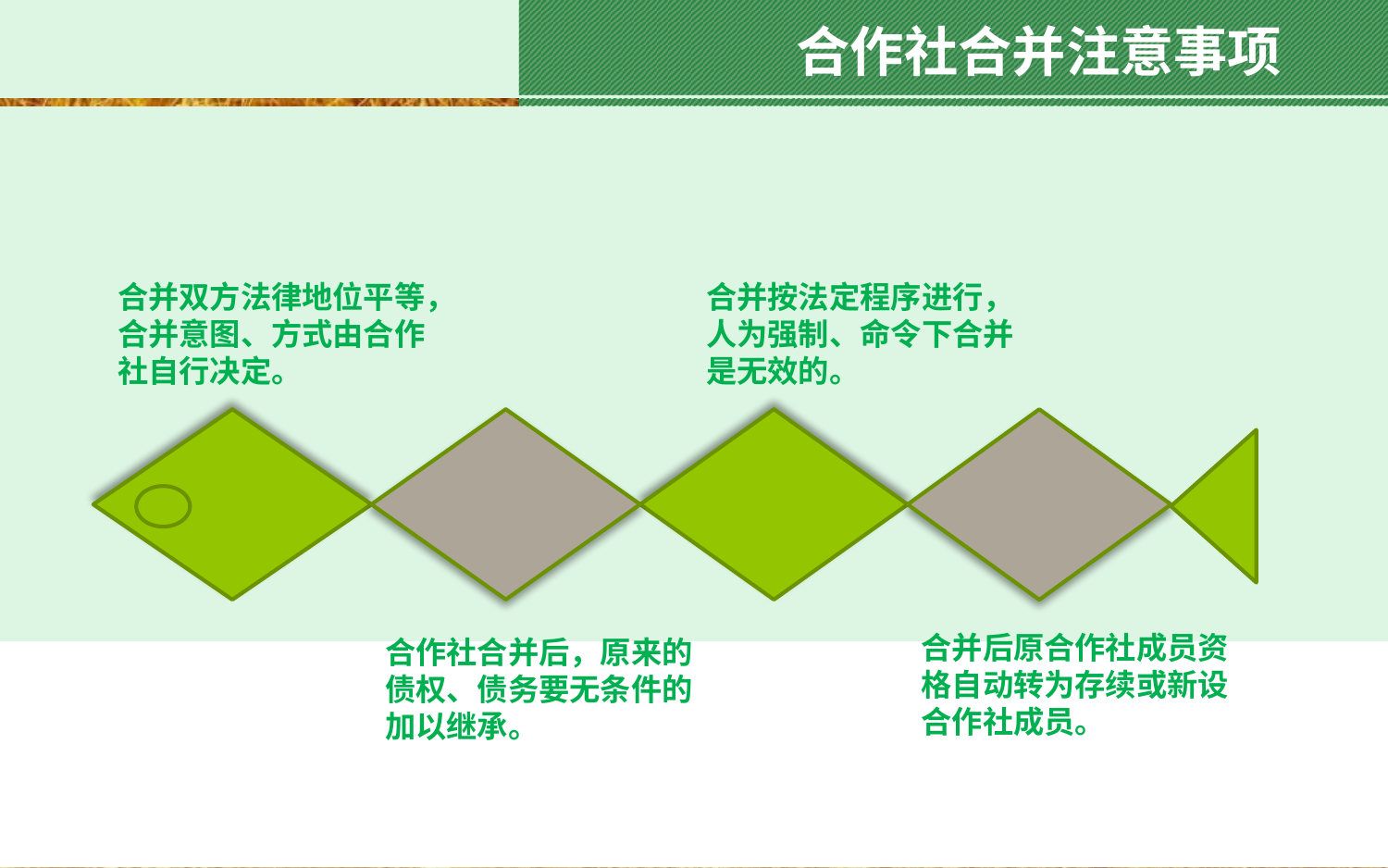

合作社合并注意事项
合并按法定程序进行，人为强制、命令下合并是无效的。

合并双方法律地位平等，合并意图、方式由合作社自行决定。

合并后原合作社成员资格自动转为存续或新设合作社成员。

合作社合并后，原来的债权、债务要无条件的加以继承。